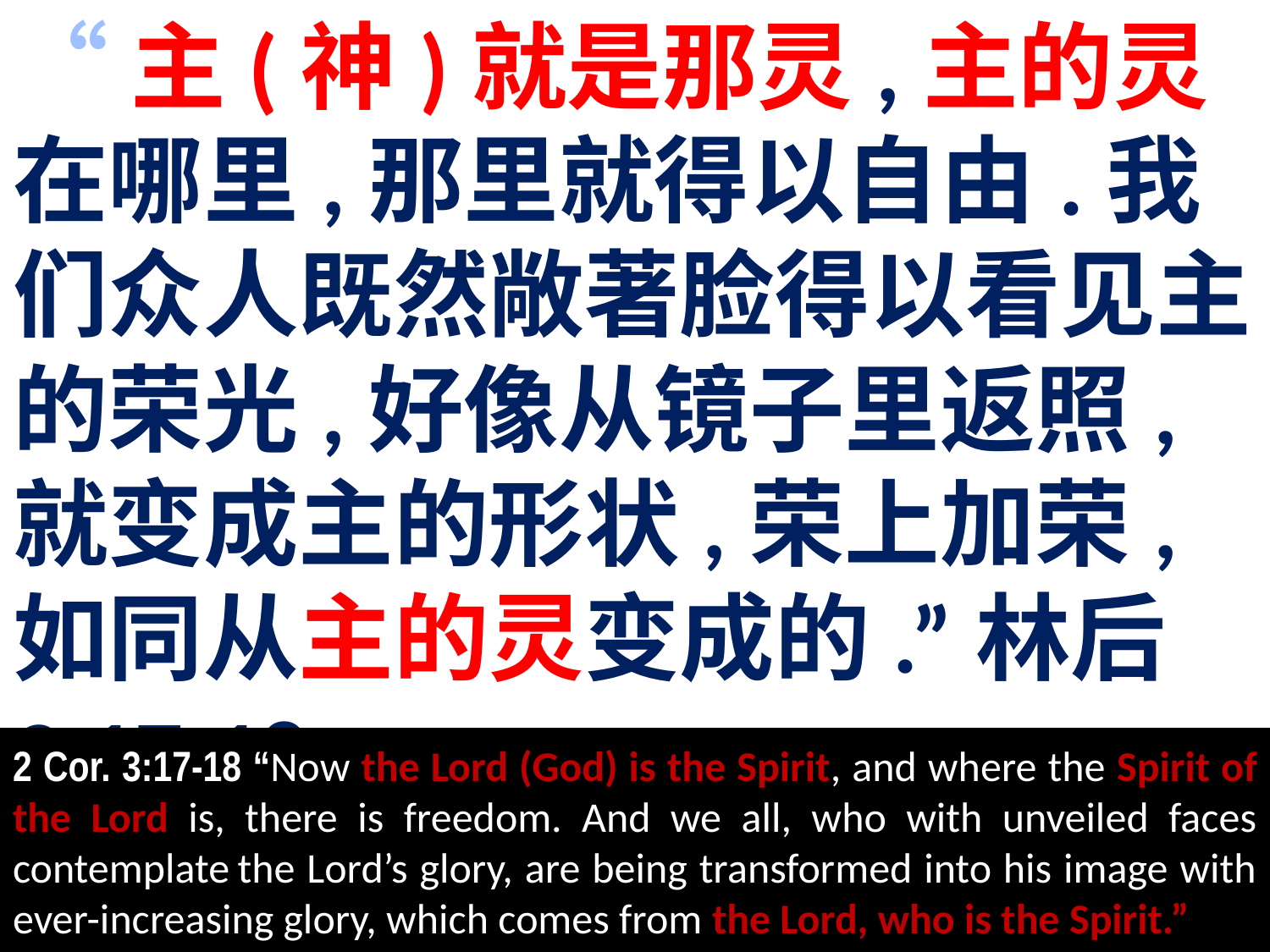

“主(神)就是那灵,主的灵在哪里,那里就得以自由.我们众人既然敞著脸得以看见主的荣光,好像从镜子里返照,就变成主的形状,荣上加荣,如同从主的灵变成的.”林后3:17-18
2 Cor. 3:17-18 “Now the Lord (God) is the Spirit, and where the Spirit of the Lord is, there is freedom. And we all, who with unveiled faces contemplate the Lord’s glory, are being transformed into his image with ever-increasing glory, which comes from the Lord, who is the Spirit.”